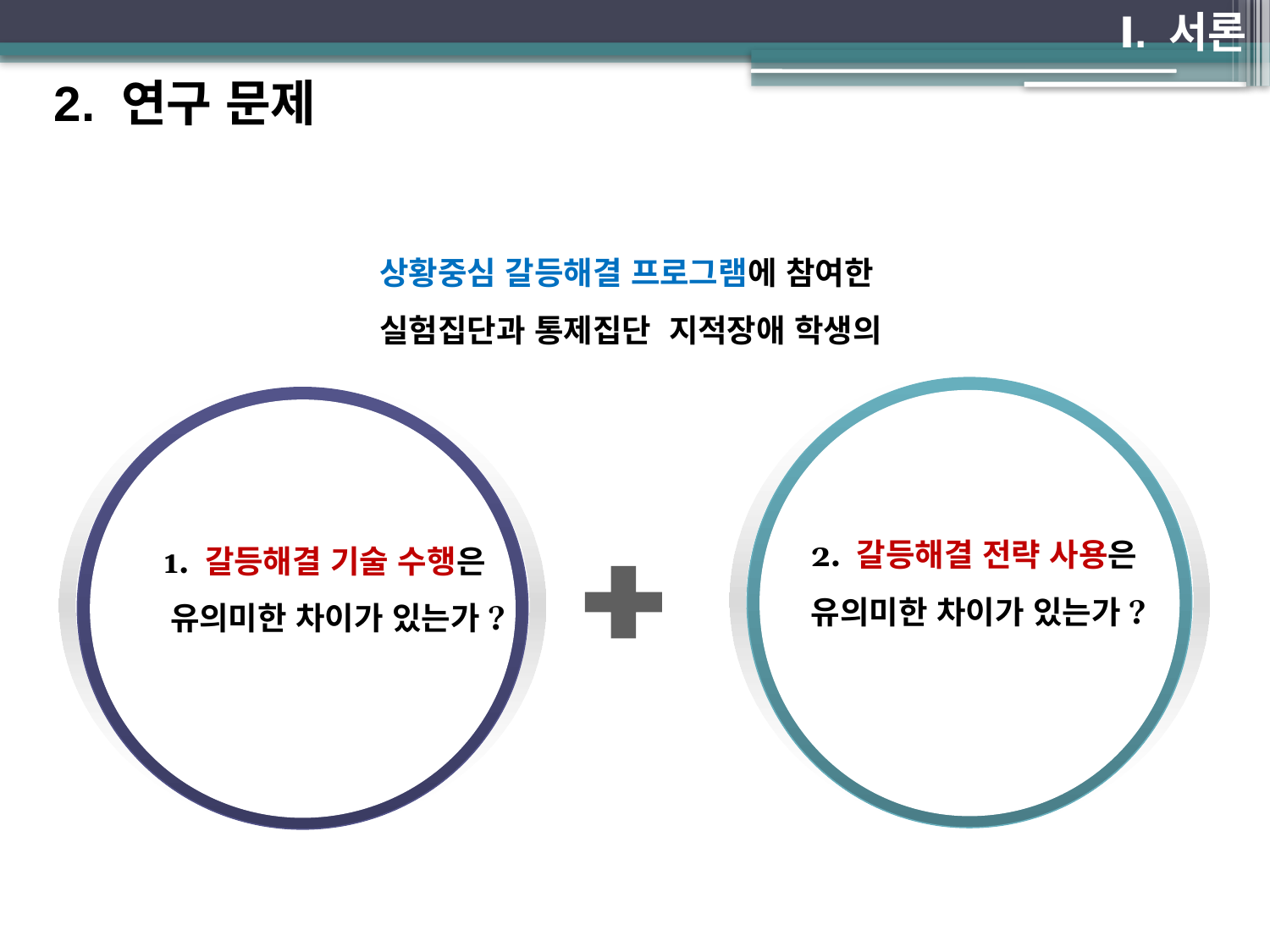

Ⅰ. 서론
2. 연구 문제
상황중심 갈등해결 프로그램에 참여한
실험집단과 통제집단  지적장애 학생의

2. 갈등해결 전략 사용은
유의미한 차이가 있는가?
 1. 갈등해결 기술 수행은
 유의미한 차이가 있는가?